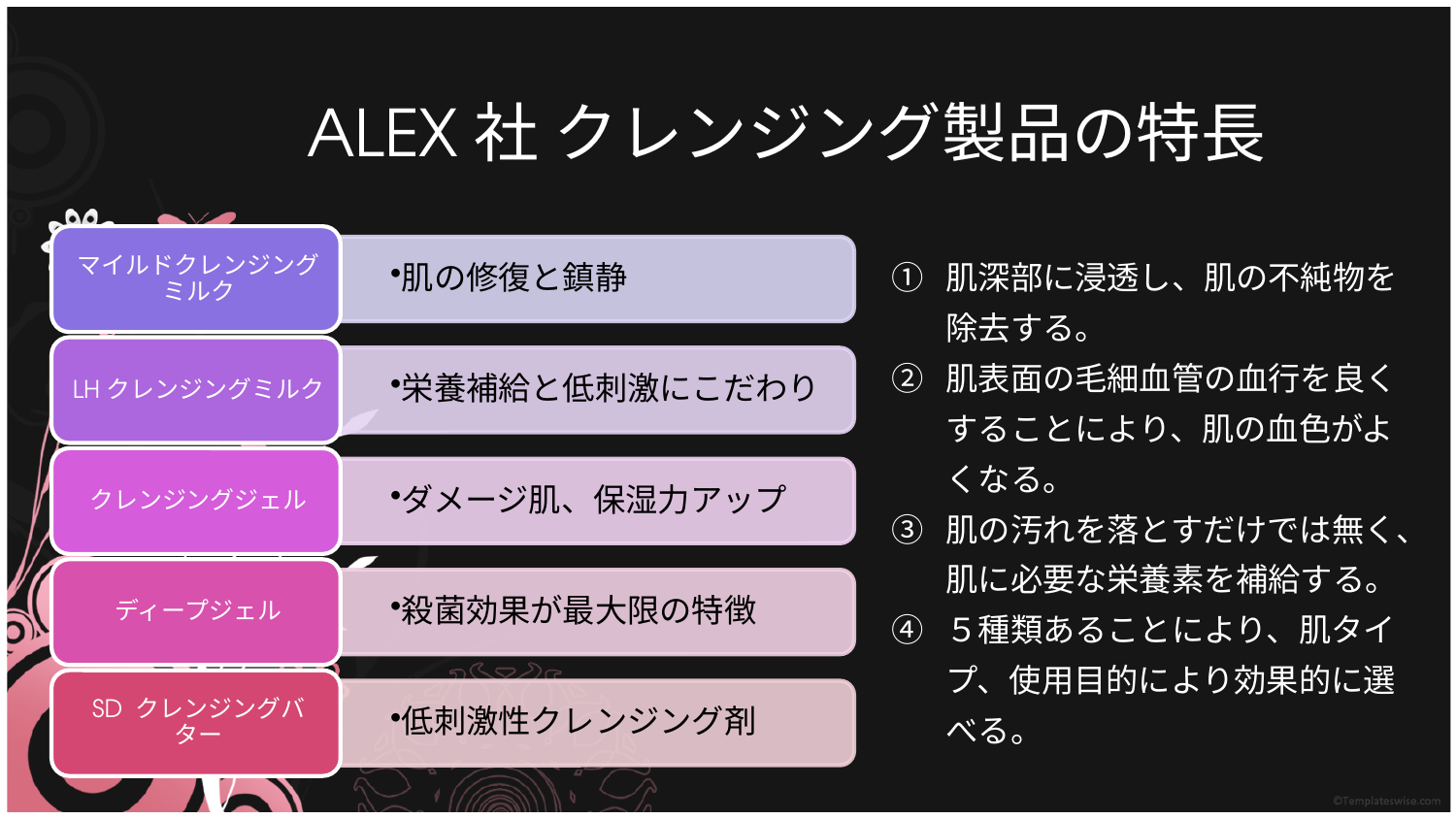

# ALEX社 クレンジング製品の特長
肌の修復と鎮静
マイルドクレンジングミルク
栄養補給と低刺激にこだわり
LHクレンジングミルク
ダメージ肌、保湿力アップ
クレンジングジェル
殺菌効果が最大限の特徴
ディープジェル
低刺激性クレンジング剤
SD クレンジングバター
肌深部に浸透し、肌の不純物を除去する。
肌表面の毛細血管の血行を良くすることにより、肌の血色がよくなる。
肌の汚れを落とすだけでは無く、肌に必要な栄養素を補給する。
５種類あることにより、肌タイプ、使用目的により効果的に選べる。